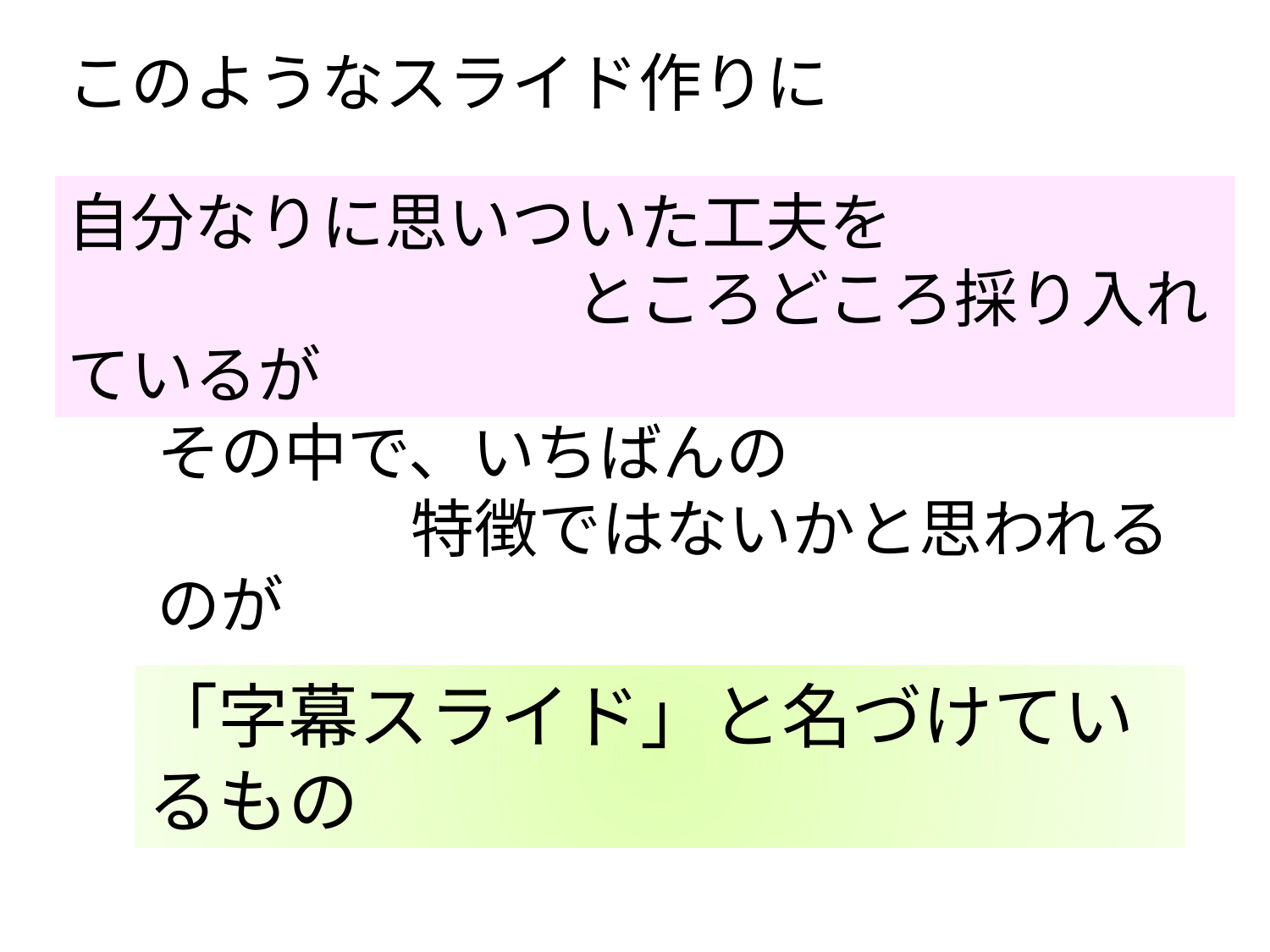

このようなスライド作りに
自分なりに思いついた工夫を
　　　　　　　　ところどころ採り入れているが
その中で、いちばんの
　　　　特徴ではないかと思われるのが
「字幕スライド」と名づけているもの